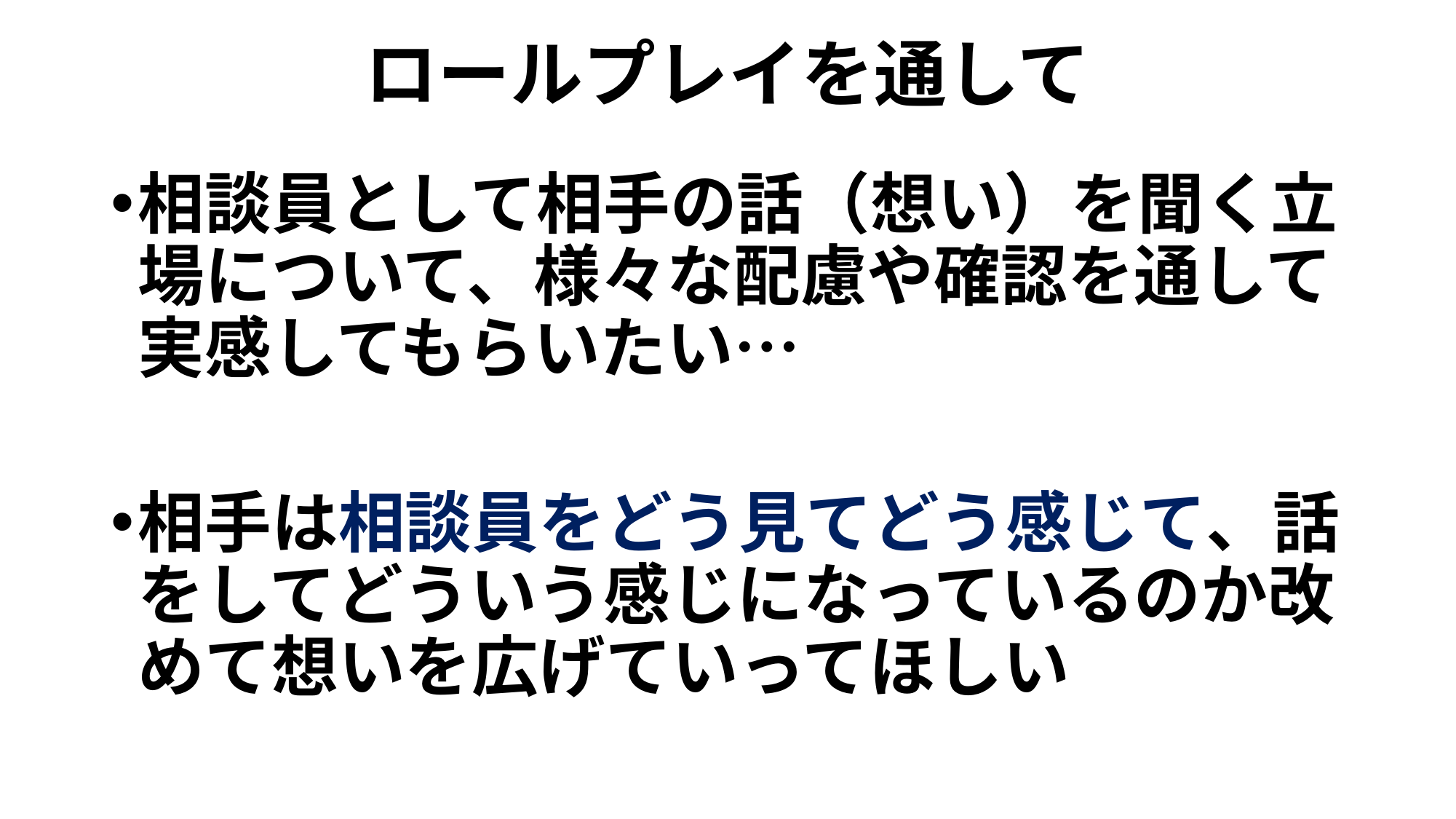

# ロールプレイを通して
相談員として相手の話（想い）を聞く立場について、様々な配慮や確認を通して実感してもらいたい…

相手は相談員をどう見てどう感じて、話をしてどういう感じになっているのか改めて想いを広げていってほしい